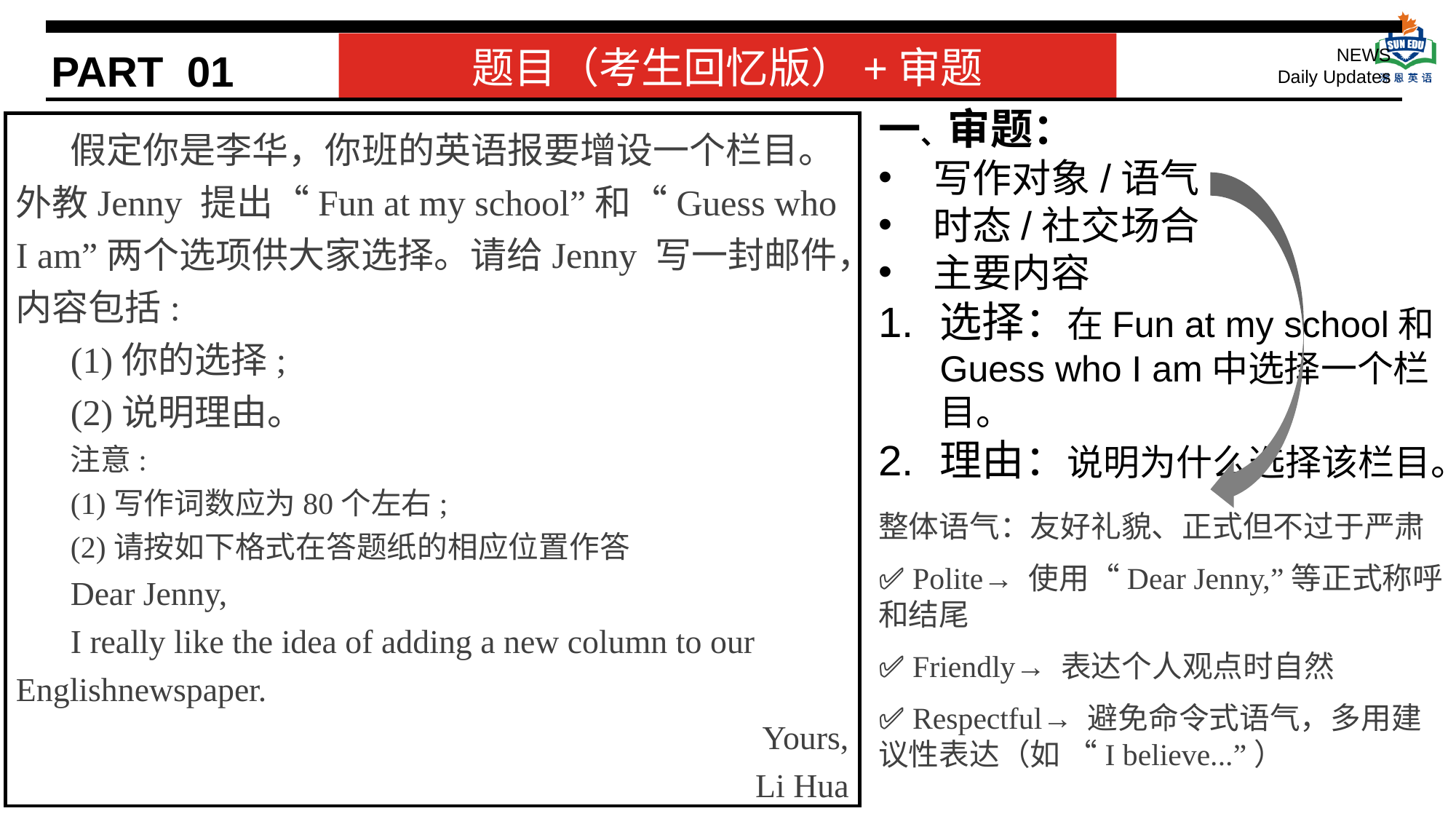

PART  01
题目（考生回忆版）+审题
NEWS
Daily Updates
一、审题：
写作对象/语气
时态/社交场合
主要内容
选择：在Fun at my school和Guess who I am中选择一个栏目。
理由：说明为什么选择该栏目。

假定你是李华，你班的英语报要增设一个栏目。外教Jenny 提出“Fun at my school”和“Guess who I am”两个选项供大家选择。请给Jenny 写一封邮件，内容包括:
(1)你的选择;
(2)说明理由。
注意:
(1)写作词数应为80个左右;
(2)请按如下格式在答题纸的相应位置作答
Dear Jenny,
I really like the idea of adding a new column to our Englishnewspaper.
Yours,
Li Hua

整体语气：友好礼貌、正式但不过于严肃
✅ Polite→ 使用“Dear Jenny,”等正式称呼和结尾
✅ Friendly→ 表达个人观点时自然
✅ Respectful→ 避免命令式语气，多用建议性表达（如 “I believe...”）